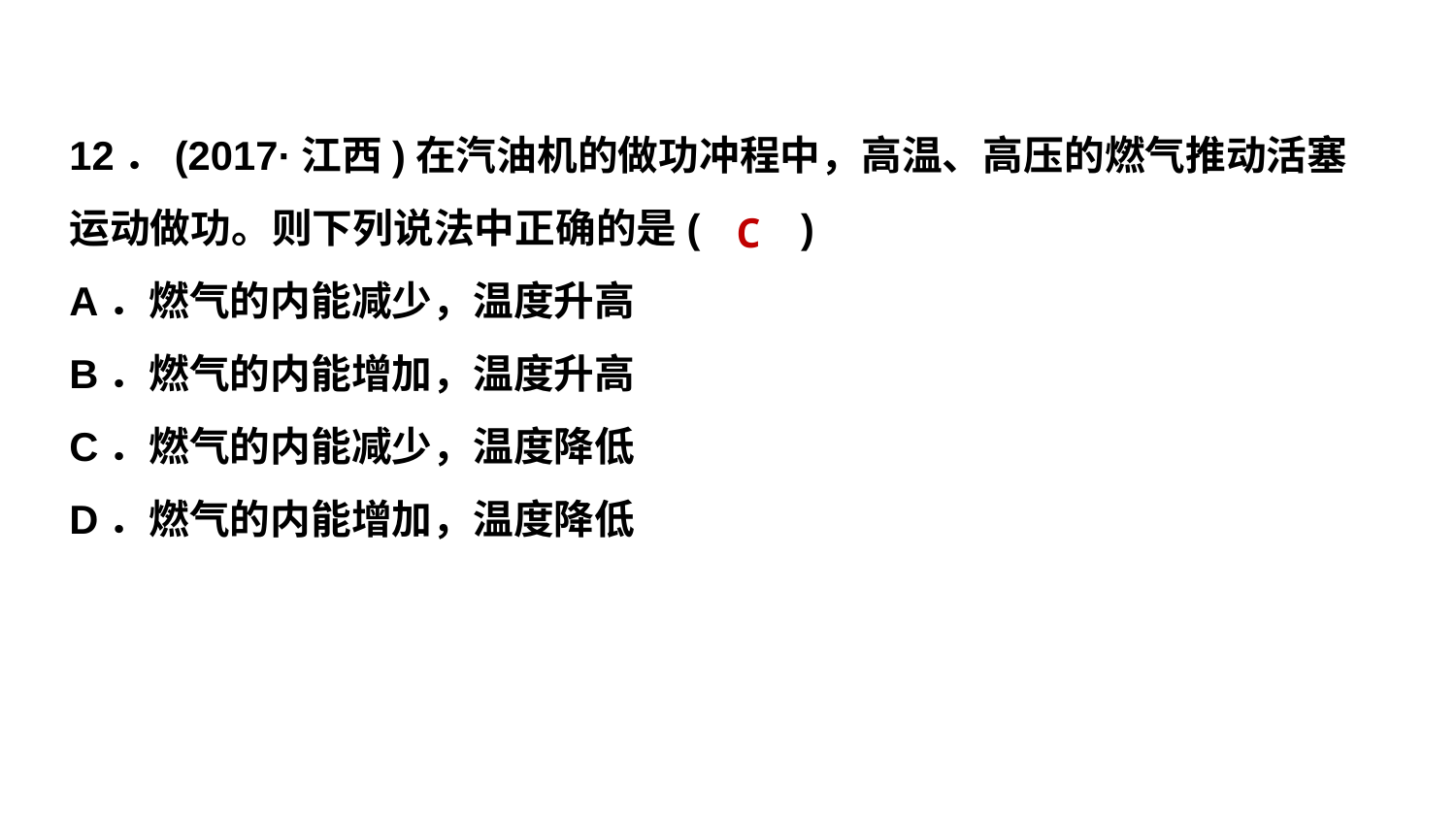

12．(2017·江西)在汽油机的做功冲程中，高温、高压的燃气推动活塞
运动做功。则下列说法中正确的是(　　)
A．燃气的内能减少，温度升高
B．燃气的内能增加，温度升高
C．燃气的内能减少，温度降低
D．燃气的内能增加，温度降低
C